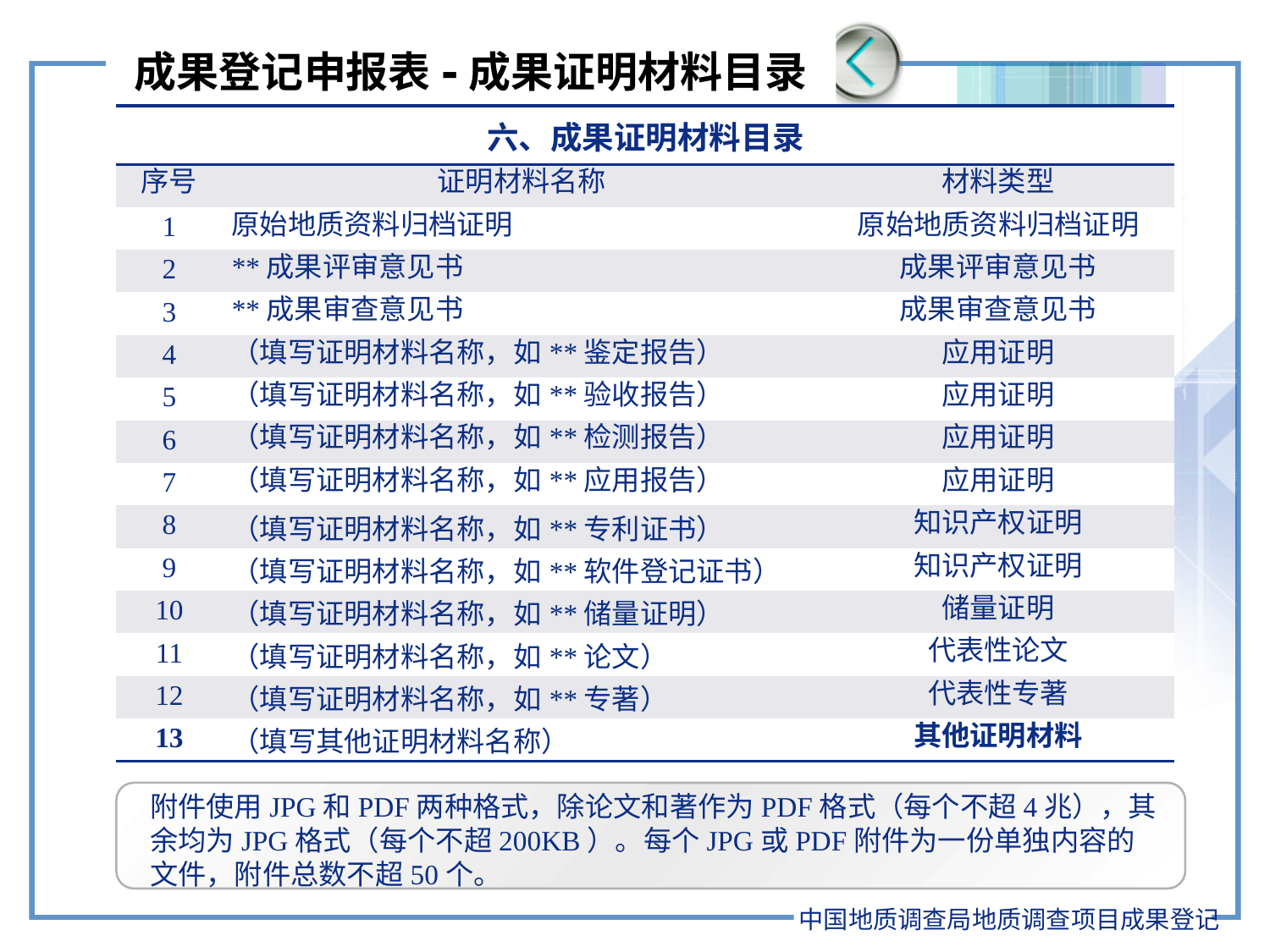

# 成果登记申报表-成果证明材料目录
| 六、成果证明材料目录 |  |  |
| --- | --- | --- |
| 序号 | 证明材料名称 | 材料类型 |
| 1 | 原始地质资料归档证明 | 原始地质资料归档证明 |
| 2 | \*\*成果评审意见书 | 成果评审意见书 |
| 3 | \*\*成果审查意见书 | 成果审查意见书 |
| 4 | （填写证明材料名称，如\*\*鉴定报告） | 应用证明 |
| 5 | （填写证明材料名称，如\*\*验收报告） | 应用证明 |
| 6 | （填写证明材料名称，如\*\*检测报告） | 应用证明 |
| 7 | （填写证明材料名称，如\*\*应用报告） | 应用证明 |
| 8 | （填写证明材料名称，如\*\*专利证书） | 知识产权证明 |
| 9 | （填写证明材料名称，如\*\*软件登记证书） | 知识产权证明 |
| 10 | （填写证明材料名称，如\*\*储量证明） | 储量证明 |
| 11 | （填写证明材料名称，如\*\*论文） | 代表性论文 |
| 12 | （填写证明材料名称，如\*\*专著） | 代表性专著 |
| 13 | （填写其他证明材料名称） | 其他证明材料 |

附件使用JPG和PDF两种格式，除论文和著作为PDF格式（每个不超4兆），其余均为JPG格式（每个不超200KB）。每个JPG或PDF附件为一份单独内容的文件，附件总数不超50个。
中国地质调查局地质调查项目成果登记